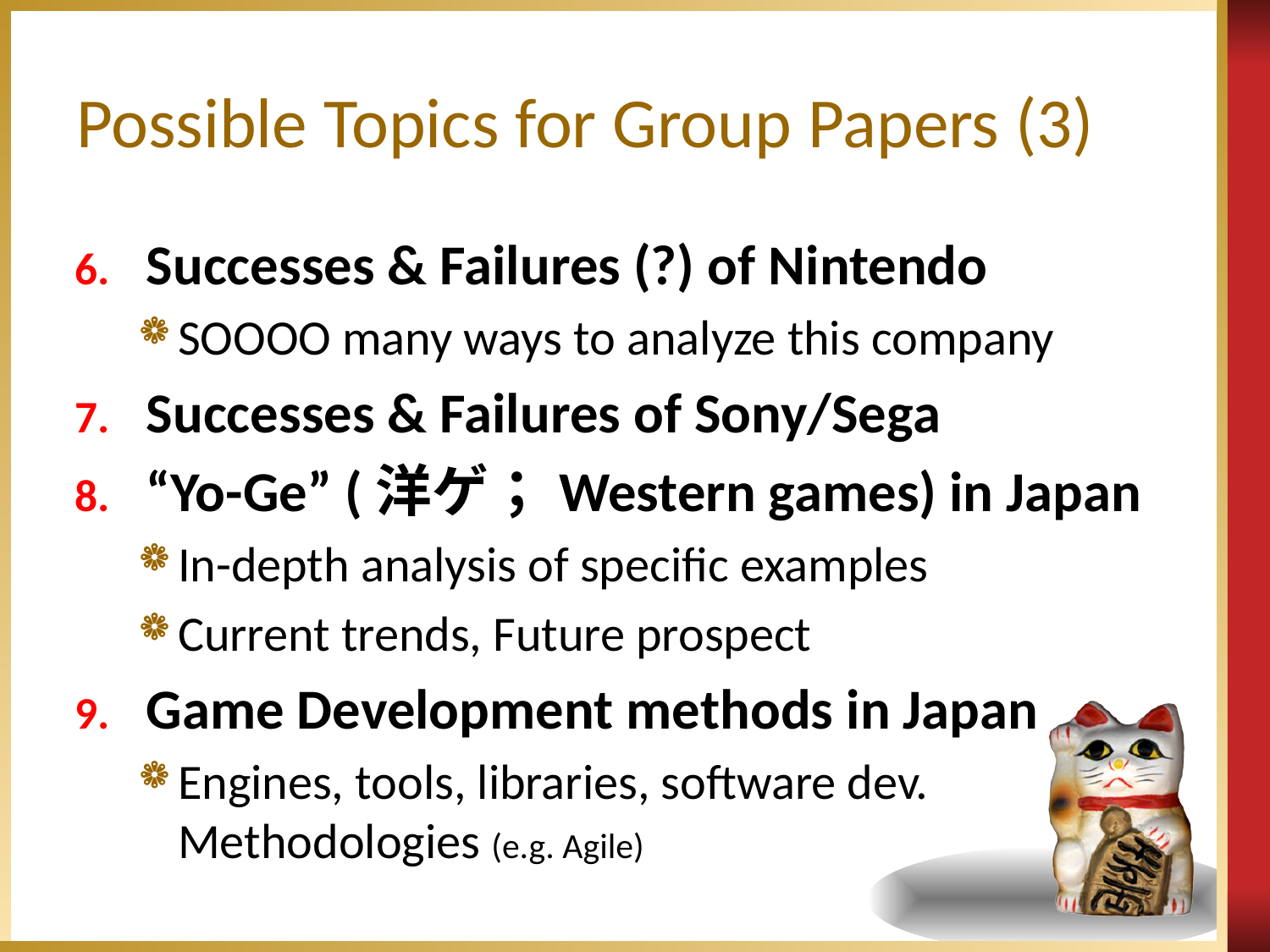

# Possible Topics for Group Papers (3)
Successes & Failures (?) of Nintendo
SOOOO many ways to analyze this company
Successes & Failures of Sony/Sega
“Yo-Ge” (洋ゲ；Western games) in Japan
In-depth analysis of specific examples
Current trends, Future prospect
Game Development methods in Japan
Engines, tools, libraries, software dev. Methodologies (e.g. Agile)